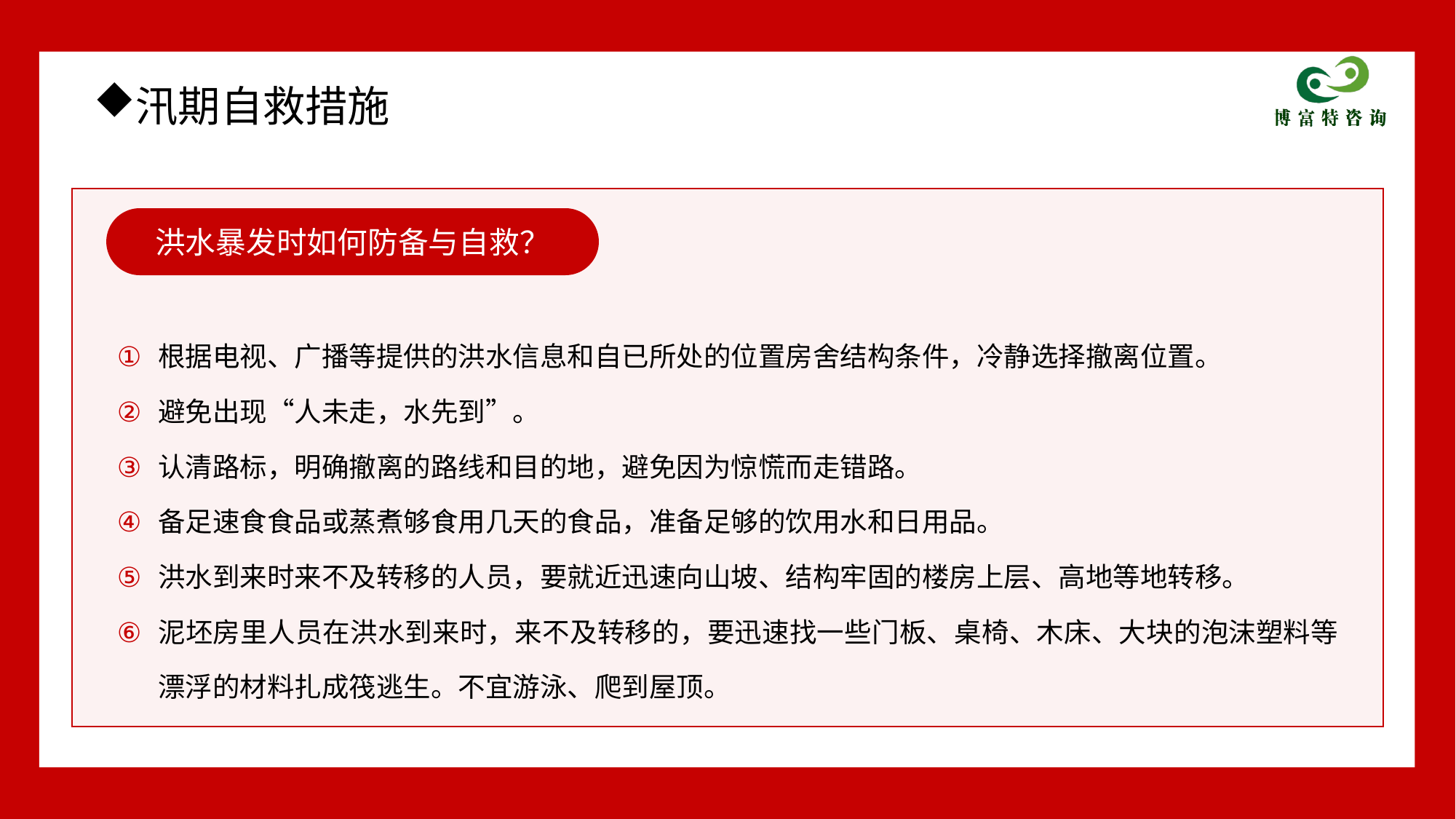

汛期自救措施

洪水暴发时如何防备与自救？
根据电视、广播等提供的洪水信息和自已所处的位置房舍结构条件，冷静选择撤离位置。
避免出现“人未走，水先到”。
认清路标，明确撤离的路线和目的地，避免因为惊慌而走错路。
备足速食食品或蒸煮够食用几天的食品，准备足够的饮用水和日用品。
洪水到来时来不及转移的人员，要就近迅速向山坡、结构牢固的楼房上层、高地等地转移。
泥坯房里人员在洪水到来时，来不及转移的，要迅速找一些门板、桌椅、木床、大块的泡沫塑料等漂浮的材料扎成筏逃生。不宜游泳、爬到屋顶。